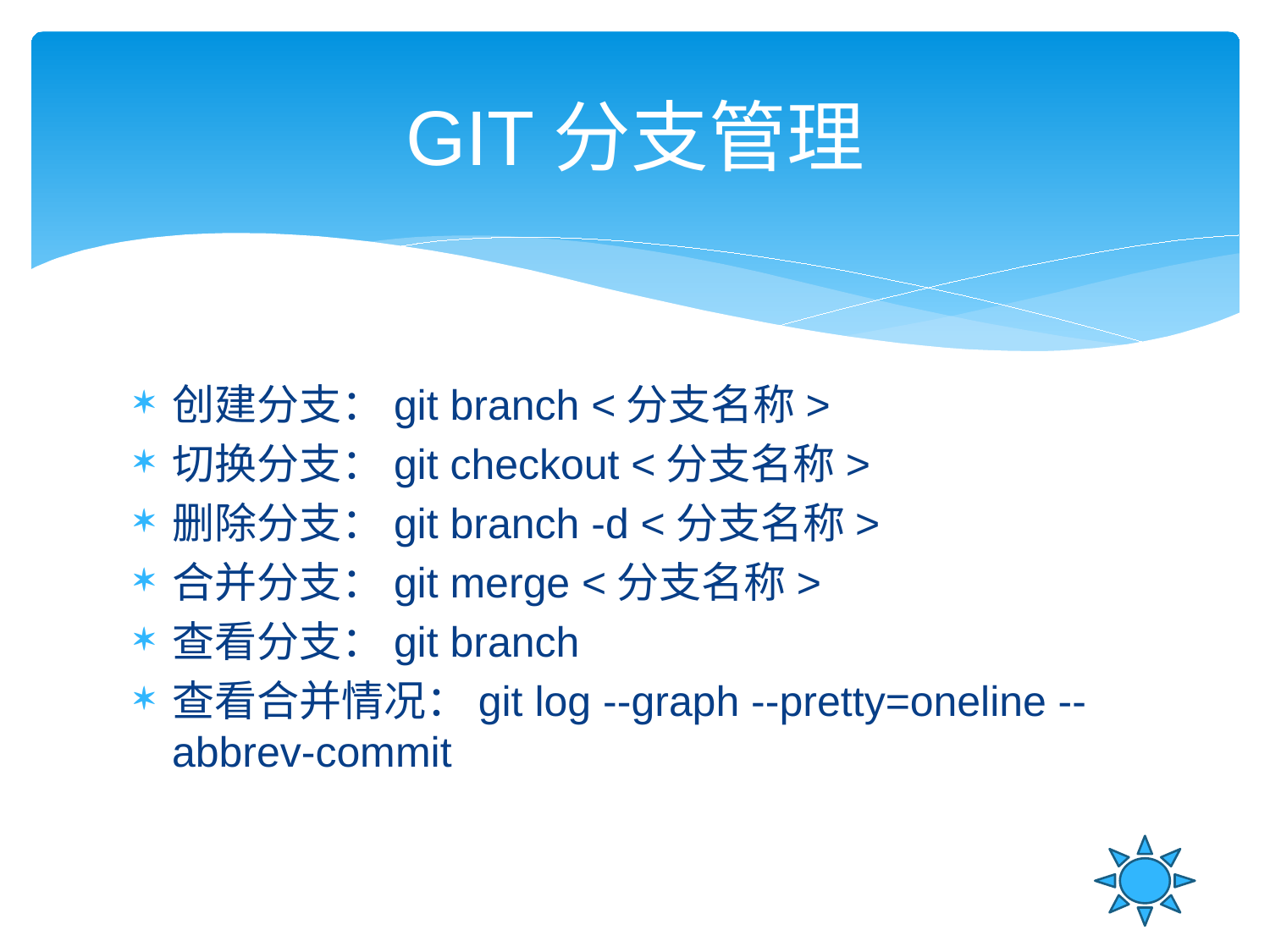

# GIT分支管理
创建分支：git branch <分支名称>
切换分支：git checkout <分支名称>
删除分支：git branch -d <分支名称>
合并分支：git merge <分支名称>
查看分支：git branch
查看合并情况：git log --graph --pretty=oneline --abbrev-commit